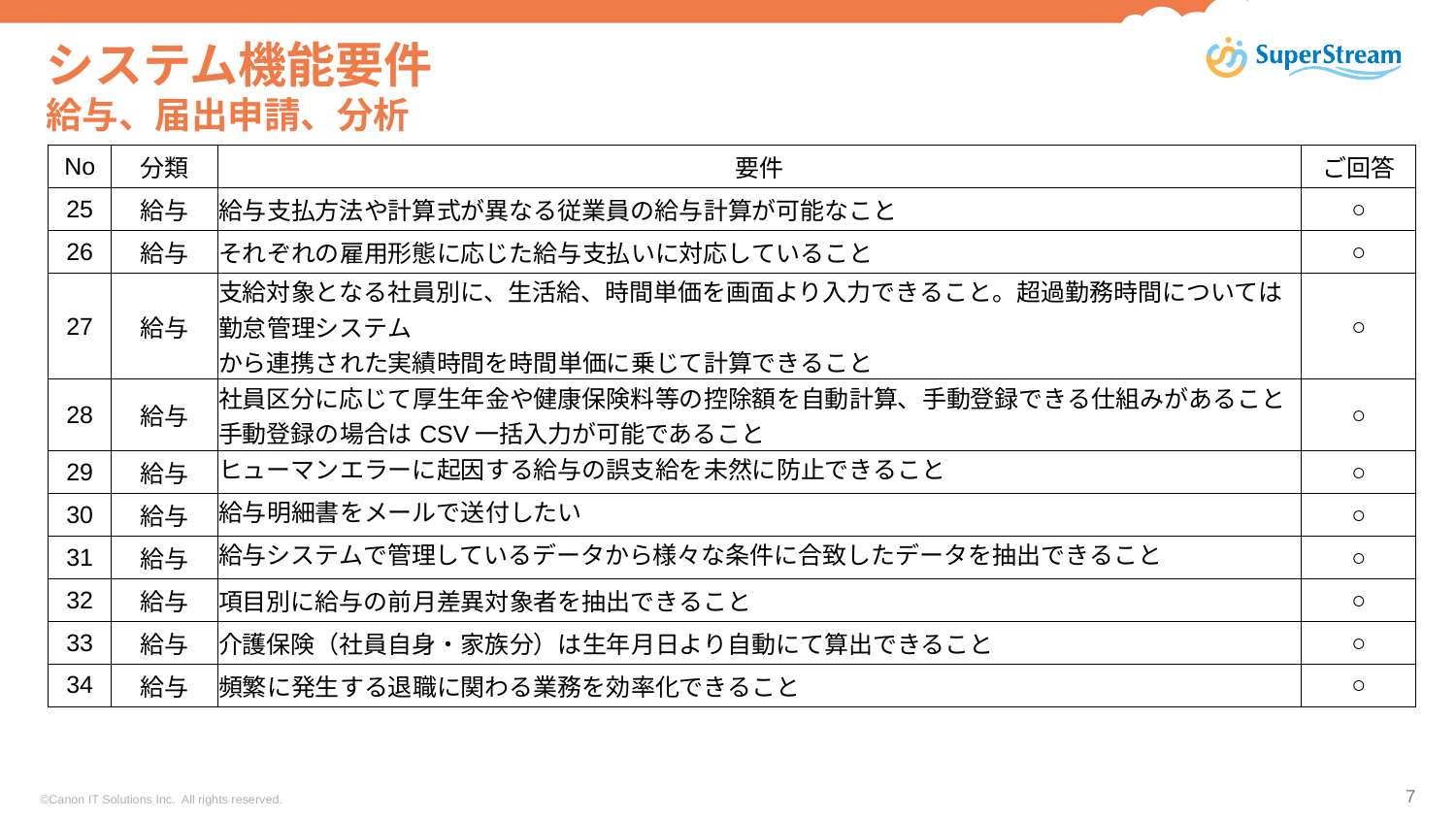

# システム機能要件 給与、届出申請、分析
| No | 分類 | 要件 | ご回答 |
| --- | --- | --- | --- |
| 25 | 給与 | 給与支払方法や計算式が異なる従業員の給与計算が可能なこと | ○ |
| 26 | 給与 | それぞれの雇用形態に応じた給与支払いに対応していること | ○ |
| 27 | 給与 | 支給対象となる社員別に、生活給、時間単価を画面より入力できること。超過勤務時間については勤怠管理システム から連携された実績時間を時間単価に乗じて計算できること | ○ |
| 28 | 給与 | 社員区分に応じて厚生年金や健康保険料等の控除額を自動計算、手動登録できる仕組みがあること 手動登録の場合はCSV一括入力が可能であること | ○ |
| 29 | 給与 | ヒューマンエラーに起因する給与の誤支給を未然に防止できること | ○ |
| 30 | 給与 | 給与明細書をメールで送付したい | ○ |
| 31 | 給与 | 給与システムで管理しているデータから様々な条件に合致したデータを抽出できること | ○ |
| 32 | 給与 | 項目別に給与の前月差異対象者を抽出できること | ○ |
| 33 | 給与 | 介護保険（社員自身・家族分）は生年月日より自動にて算出できること | ○ |
| 34 | 給与 | 頻繁に発生する退職に関わる業務を効率化できること | ○ |
©Canon IT Solutions Inc.  All rights reserved.
7